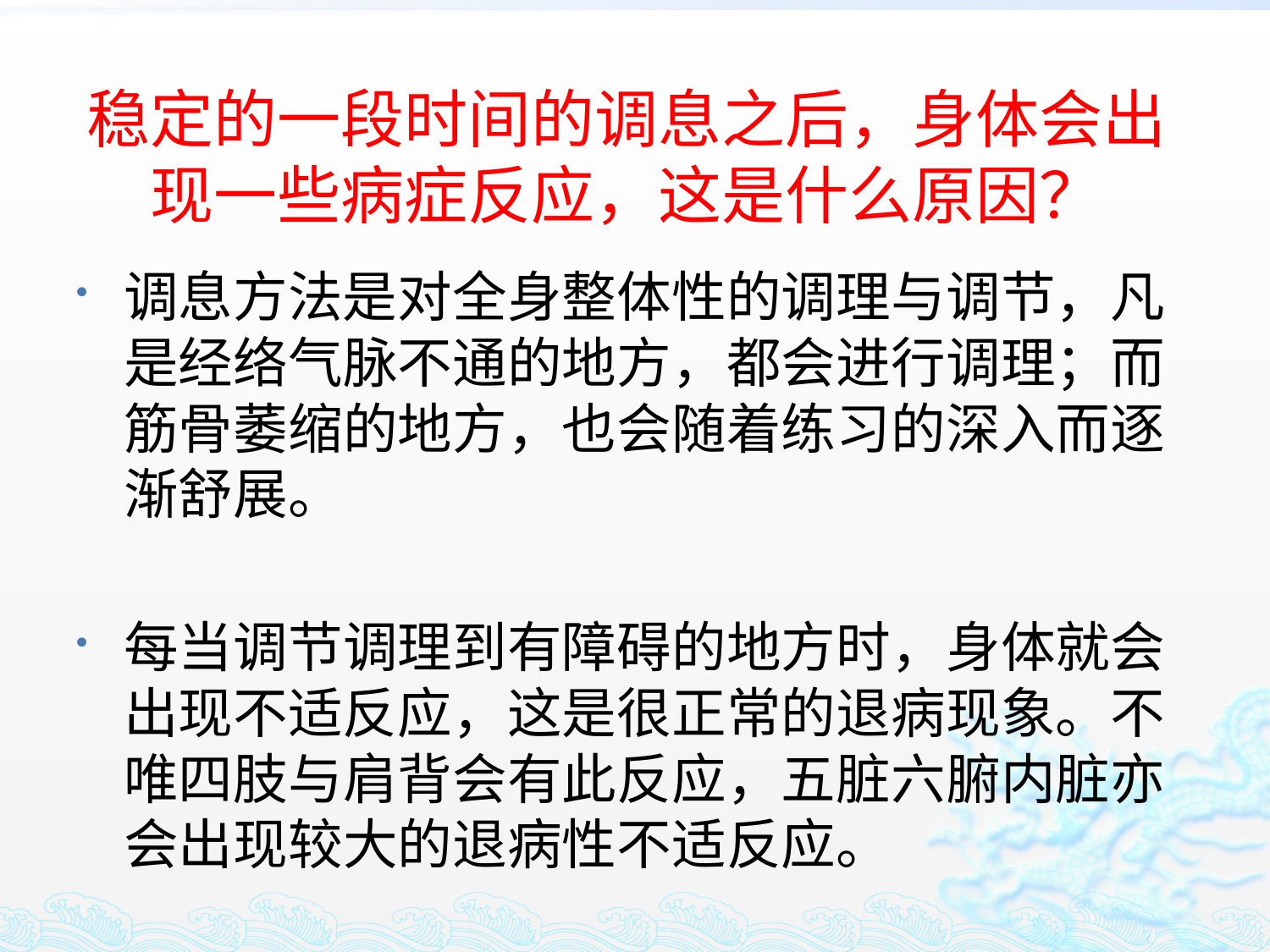

# 稳定的一段时间的调息之后，身体会出现一些病症反应，这是什么原因？
调息方法是对全身整体性的调理与调节，凡是经络气脉不通的地方，都会进行调理；而筋骨萎缩的地方，也会随着练习的深入而逐渐舒展。

每当调节调理到有障碍的地方时，身体就会出现不适反应，这是很正常的退病现象。不唯四肢与肩背会有此反应，五脏六腑内脏亦会出现较大的退病性不适反应。